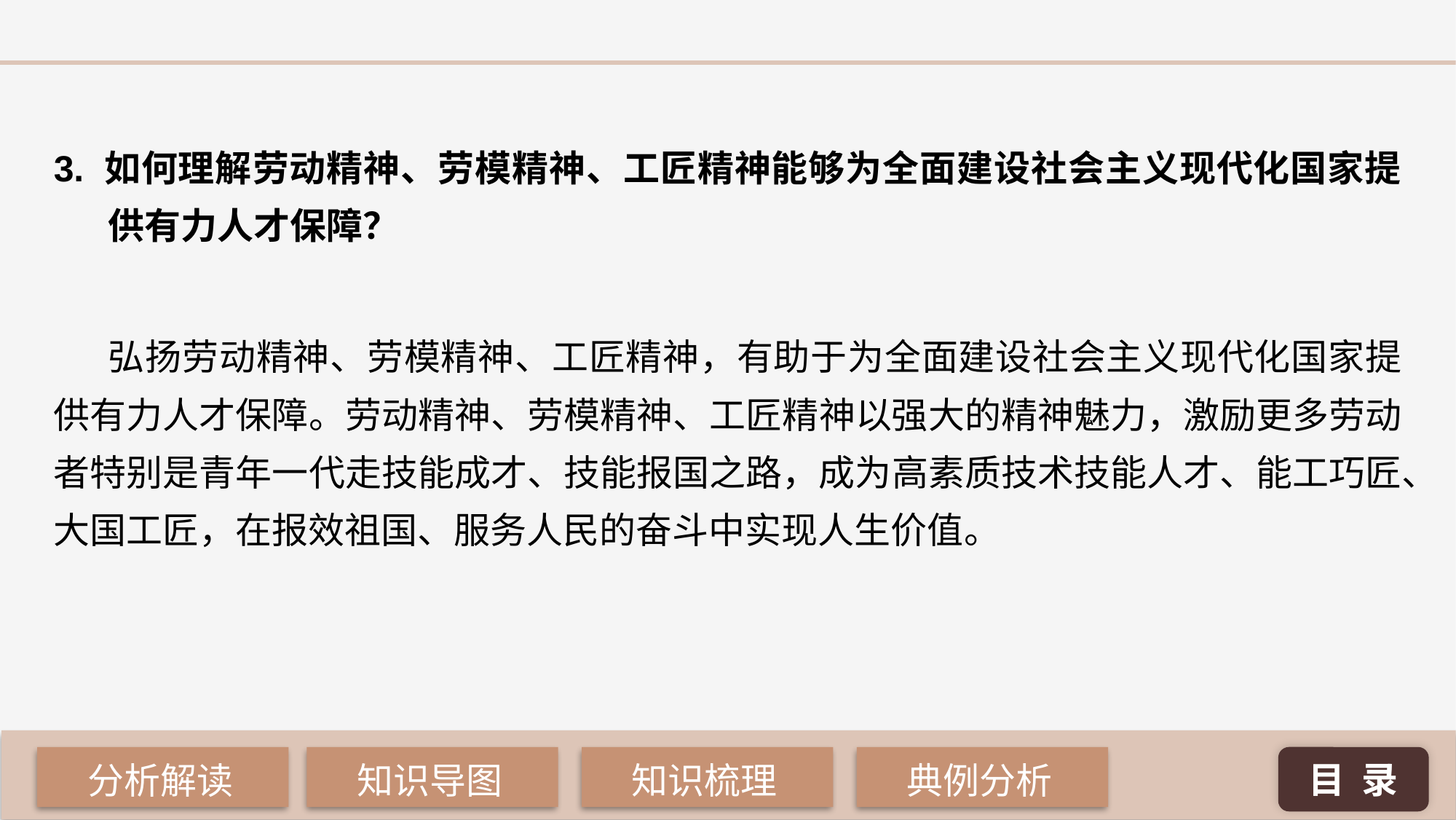

3. 如何理解劳动精神、劳模精神、工匠精神能够为全面建设社会主义现代化国家提供有力人才保障？
弘扬劳动精神、劳模精神、工匠精神，有助于为全面建设社会主义现代化国家提供有力人才保障。劳动精神、劳模精神、工匠精神以强大的精神魅力，激励更多劳动者特别是青年一代走技能成才、技能报国之路，成为高素质技术技能人才、能工巧匠、大国工匠，在报效祖国、服务人民的奋斗中实现人生价值。